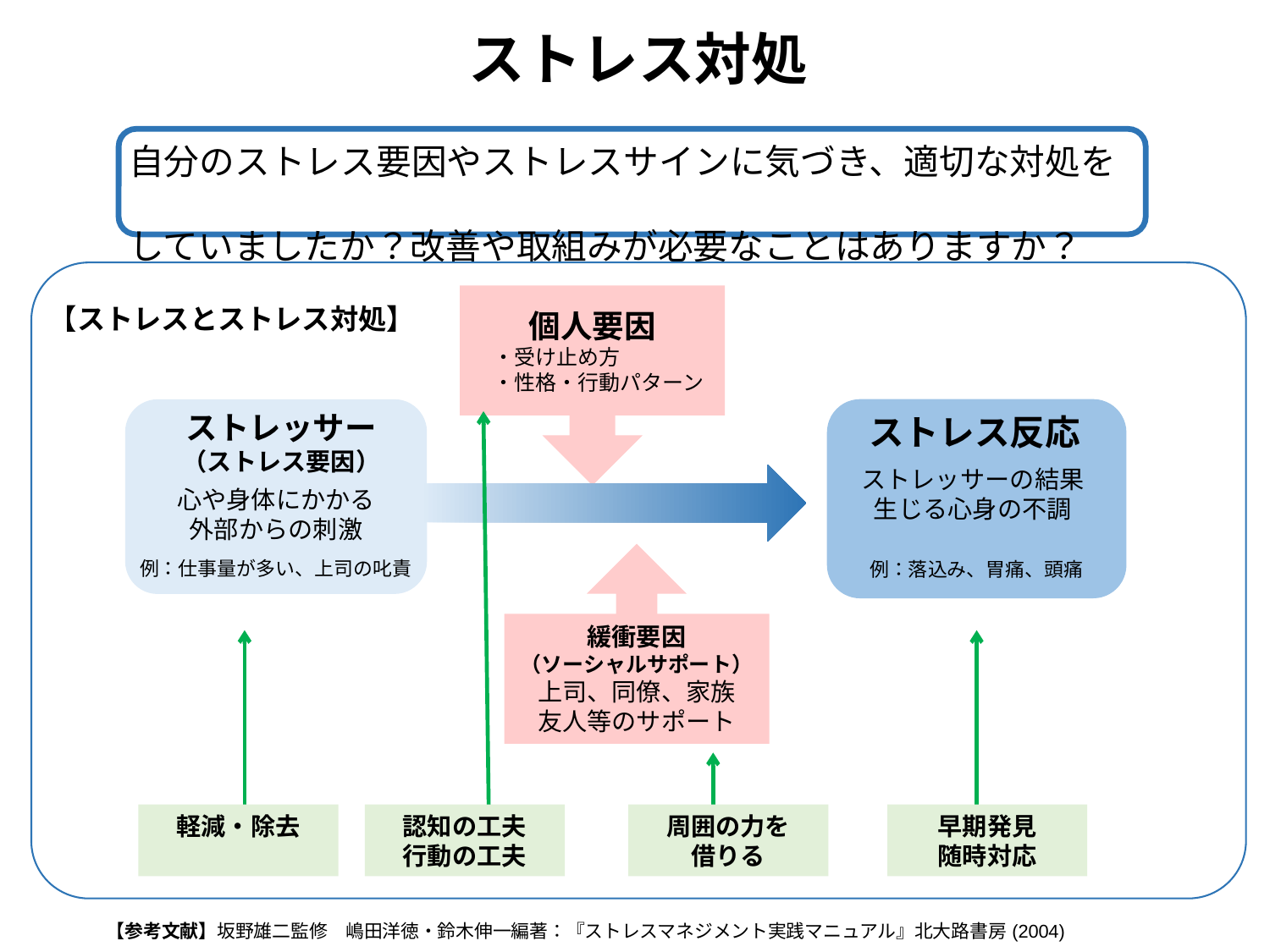

# ストレス対処
自分のストレス要因やストレスサインに気づき、適切な対処を
していましたか？改善や取組みが必要なことはありますか？

個人要因
　・受け止め方
　・性格・行動パターン
【ストレスとストレス対処】

ストレッサー
（ストレス要因）
ストレス反応
ストレッサーの結果
生じる心身の不調

心や身体にかかる
外部からの刺激
緩衝要因
（ソーシャルサポート）
上司、同僚、家族
友人等のサポート
例：仕事量が多い、上司の叱責
例：落込み、胃痛、頭痛
軽減・除去

認知の工夫
行動の工夫
周囲の力を
借りる
早期発見
随時対応
【参考文献】坂野雄二監修　嶋田洋徳・鈴木伸一編著：『ストレスマネジメント実践マニュアル』北大路書房(2004)